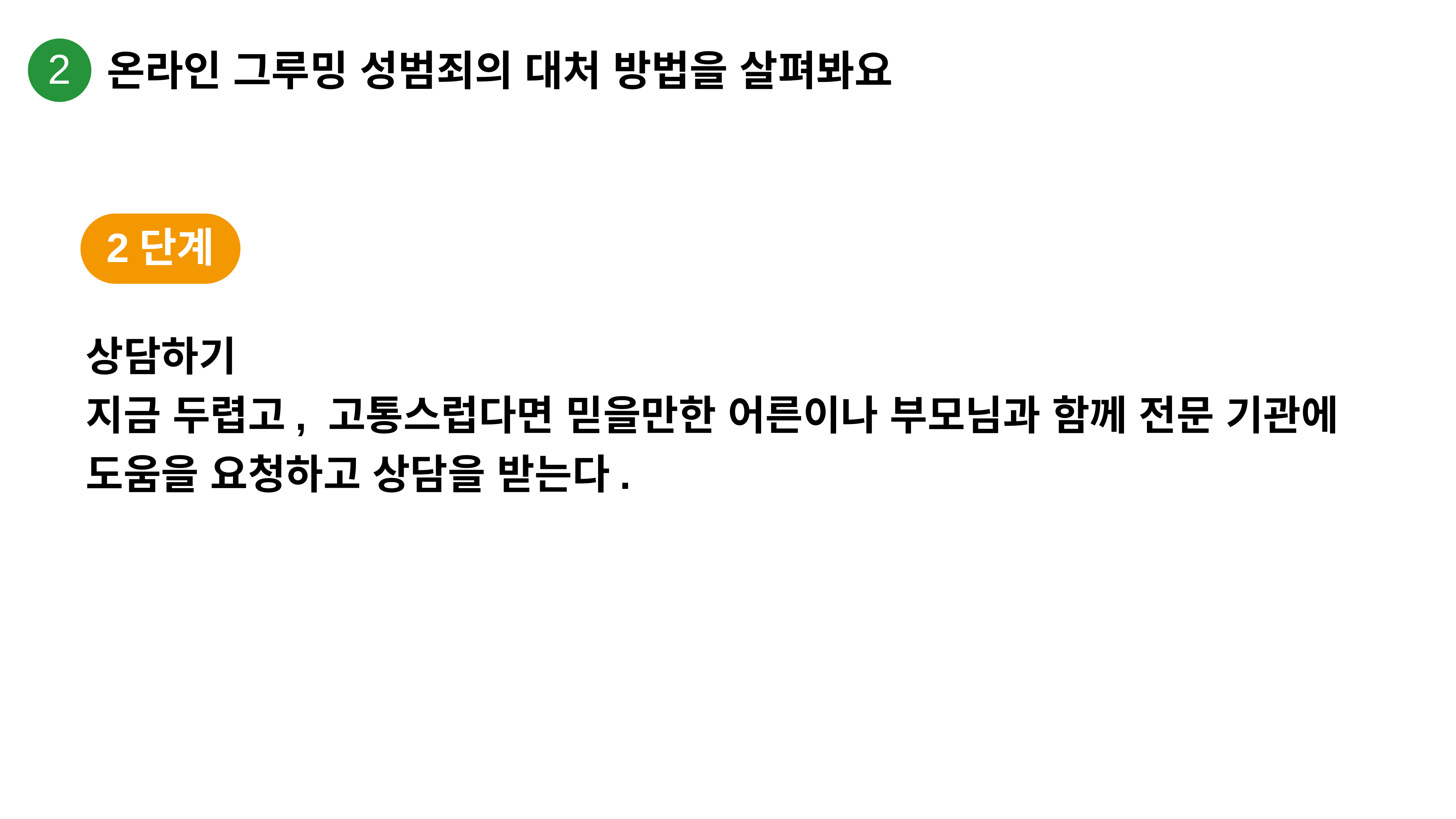

2
온라인 그루밍 성범죄의 대처 방법을 살펴봐요

2단계
상담하기
지금 두렵고, 고통스럽다면 믿을만한 어른이나 부모님과 함께 전문 기관에 도움을 요청하고 상담을 받는다.